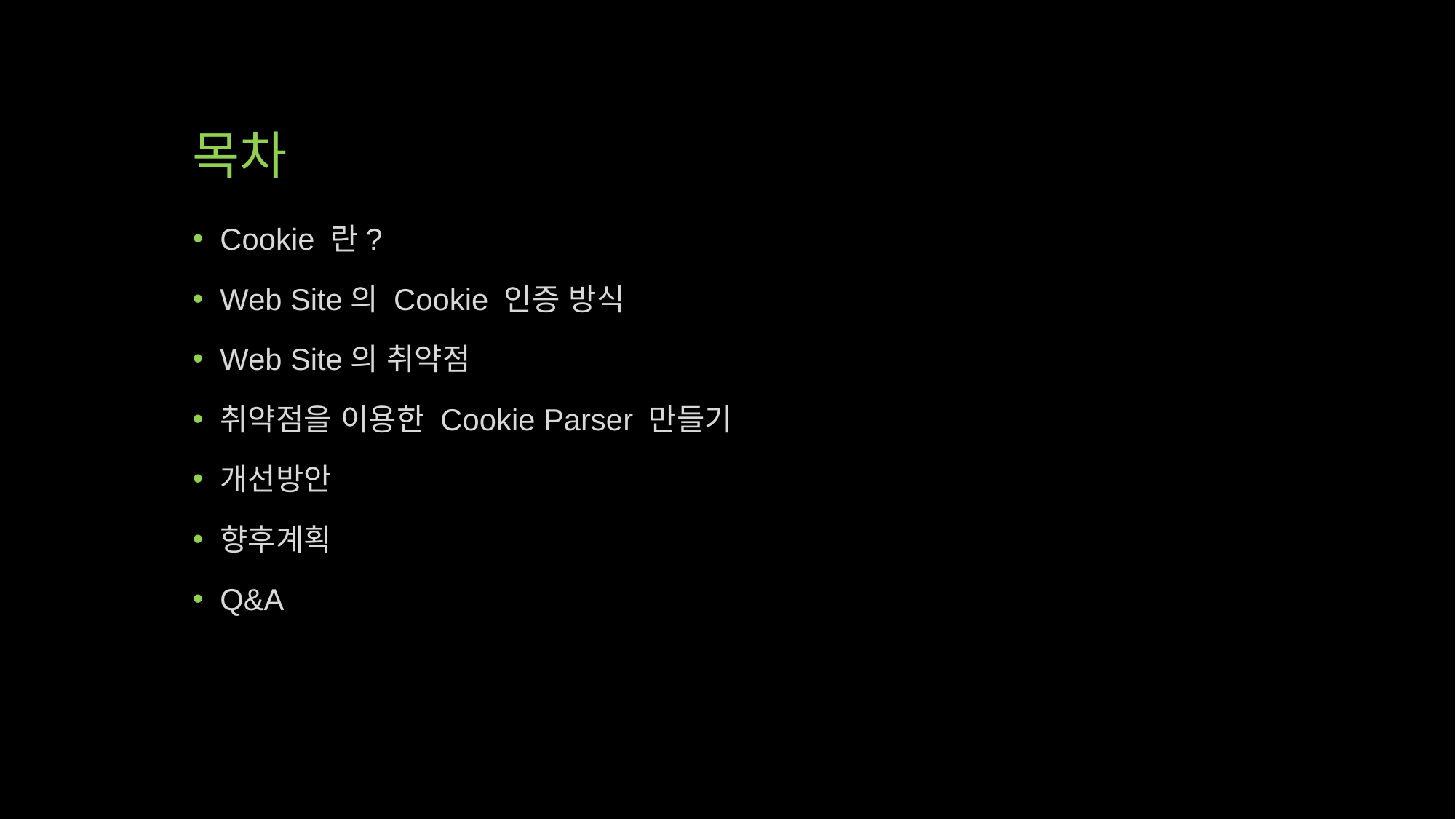

# 목차
Cookie 란?
Web Site의 Cookie 인증 방식
Web Site의 취약점
취약점을 이용한 Cookie Parser 만들기
개선방안
향후계획
Q&A